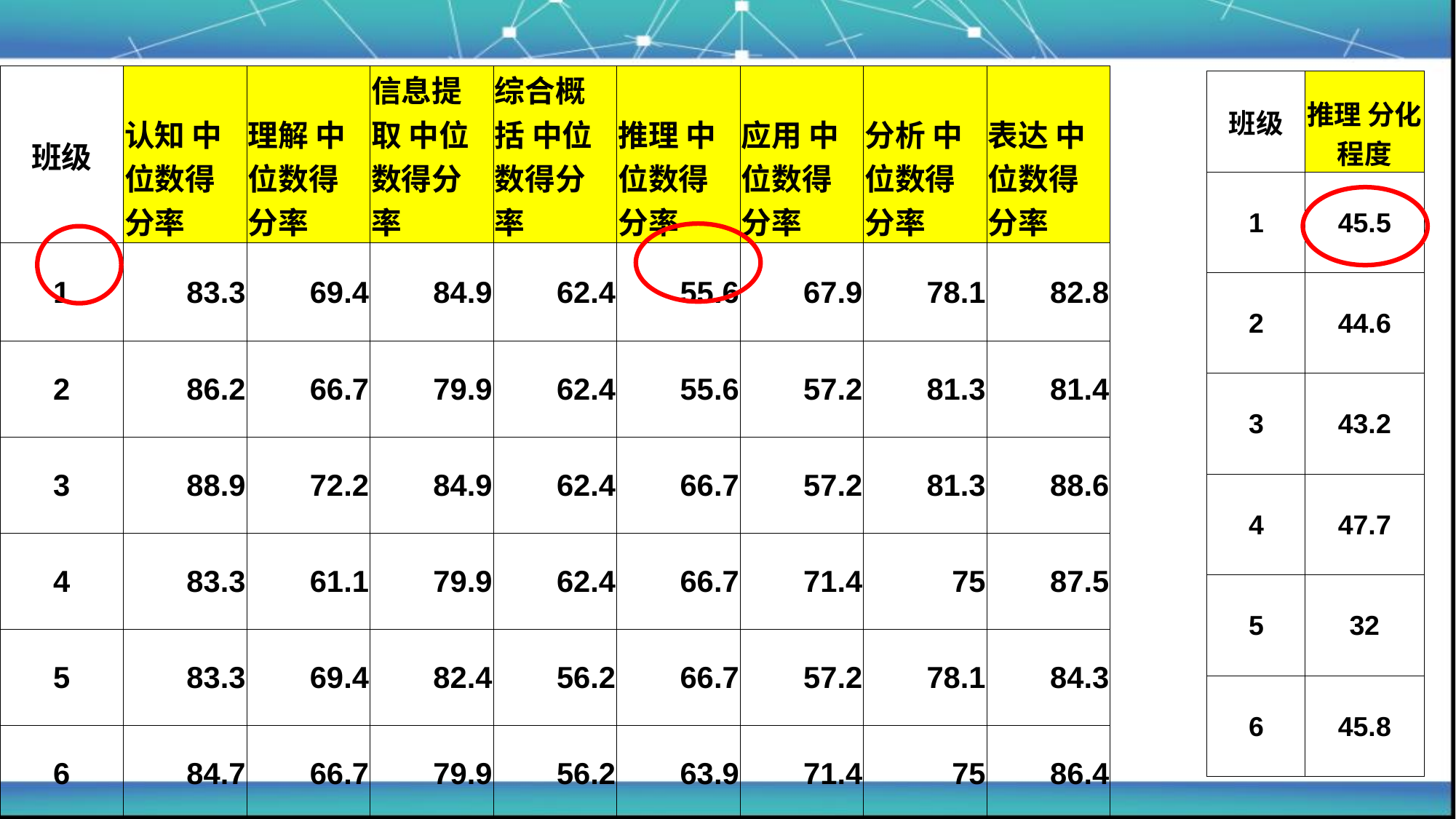

| 班级 | 认知 中位数得分率 | 理解 中位数得分率 | 信息提取 中位数得分率 | 综合概括 中位数得分率 | 推理 中位数得分率 | 应用 中位数得分率 | 分析 中位数得分率 | 表达 中位数得分率 |
| --- | --- | --- | --- | --- | --- | --- | --- | --- |
| 1 | 83.3 | 69.4 | 84.9 | 62.4 | 55.6 | 67.9 | 78.1 | 82.8 |
| 2 | 86.2 | 66.7 | 79.9 | 62.4 | 55.6 | 57.2 | 81.3 | 81.4 |
| 3 | 88.9 | 72.2 | 84.9 | 62.4 | 66.7 | 57.2 | 81.3 | 88.6 |
| 4 | 83.3 | 61.1 | 79.9 | 62.4 | 66.7 | 71.4 | 75 | 87.5 |
| 5 | 83.3 | 69.4 | 82.4 | 56.2 | 66.7 | 57.2 | 78.1 | 84.3 |
| 6 | 84.7 | 66.7 | 79.9 | 56.2 | 63.9 | 71.4 | 75 | 86.4 |
| 班级 | 推理 分化程度 |
| --- | --- |
| 1 | 45.5 |
| 2 | 44.6 |
| 3 | 43.2 |
| 4 | 47.7 |
| 5 | 32 |
| 6 | 45.8 |